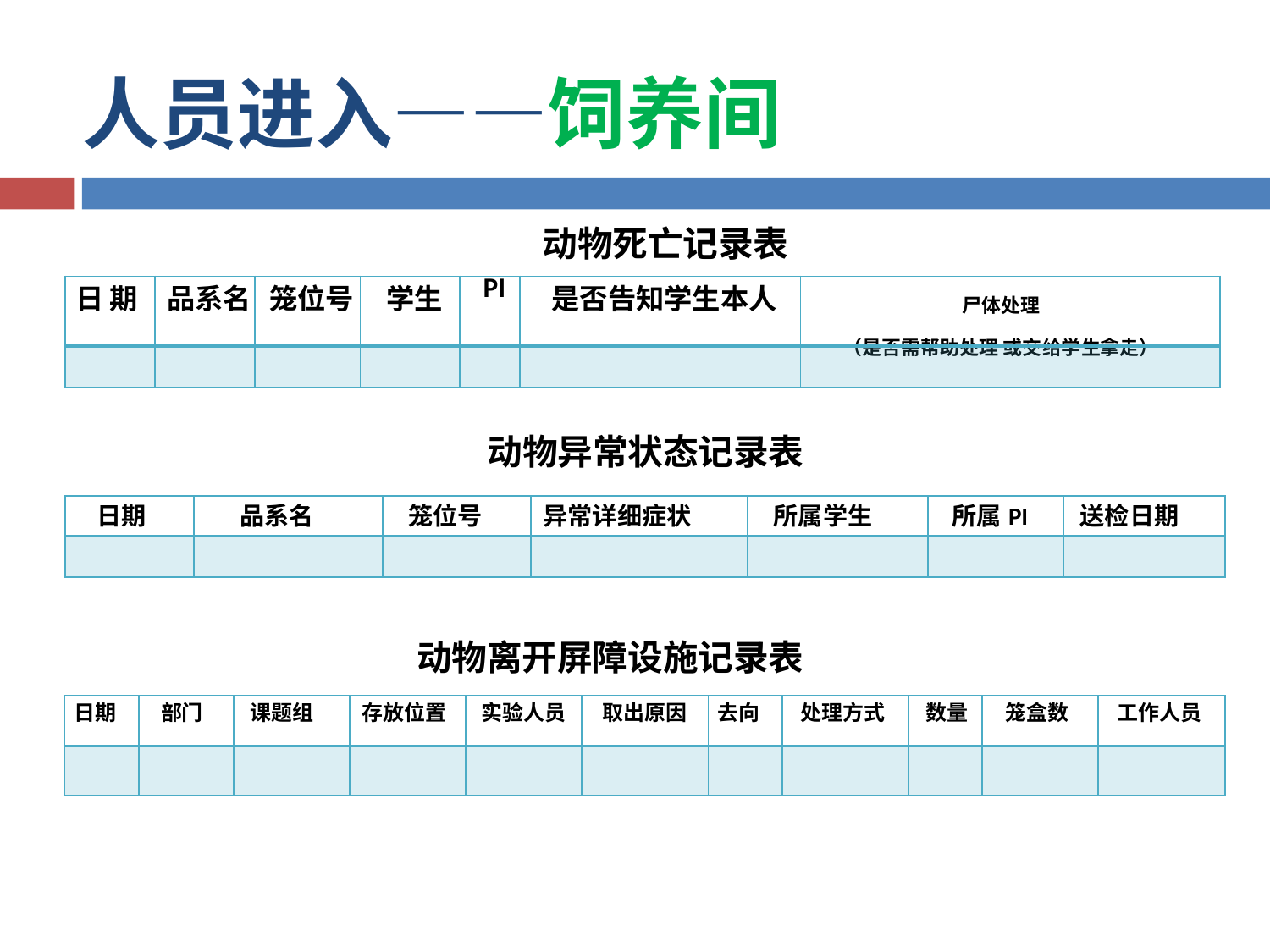

# 人员进入——饲养间
动物死亡记录表
| 日 期 | 品系名 | 笼位号 | 学生 | PI | 是否告知学生本人 | 尸体处理 （是否需帮助处理 或交给学生拿走） |
| --- | --- | --- | --- | --- | --- | --- |
|  |  |  |  |  |  |  |
动物异常状态记录表
| 日期 | 品系名 | 笼位号 | 异常详细症状 | 所属学生 | 所属PI | 送检日期 |
| --- | --- | --- | --- | --- | --- | --- |
|  |  |  |  |  |  |  |
动物离开屏障设施记录表
| 日期 | 部门 | 课题组 | 存放位置 | 实验人员 | 取出原因 | 去向 | 处理方式 | 数量 | 笼盒数 | 工作人员 |
| --- | --- | --- | --- | --- | --- | --- | --- | --- | --- | --- |
|  |  |  |  |  |  |  |  |  |  |  |